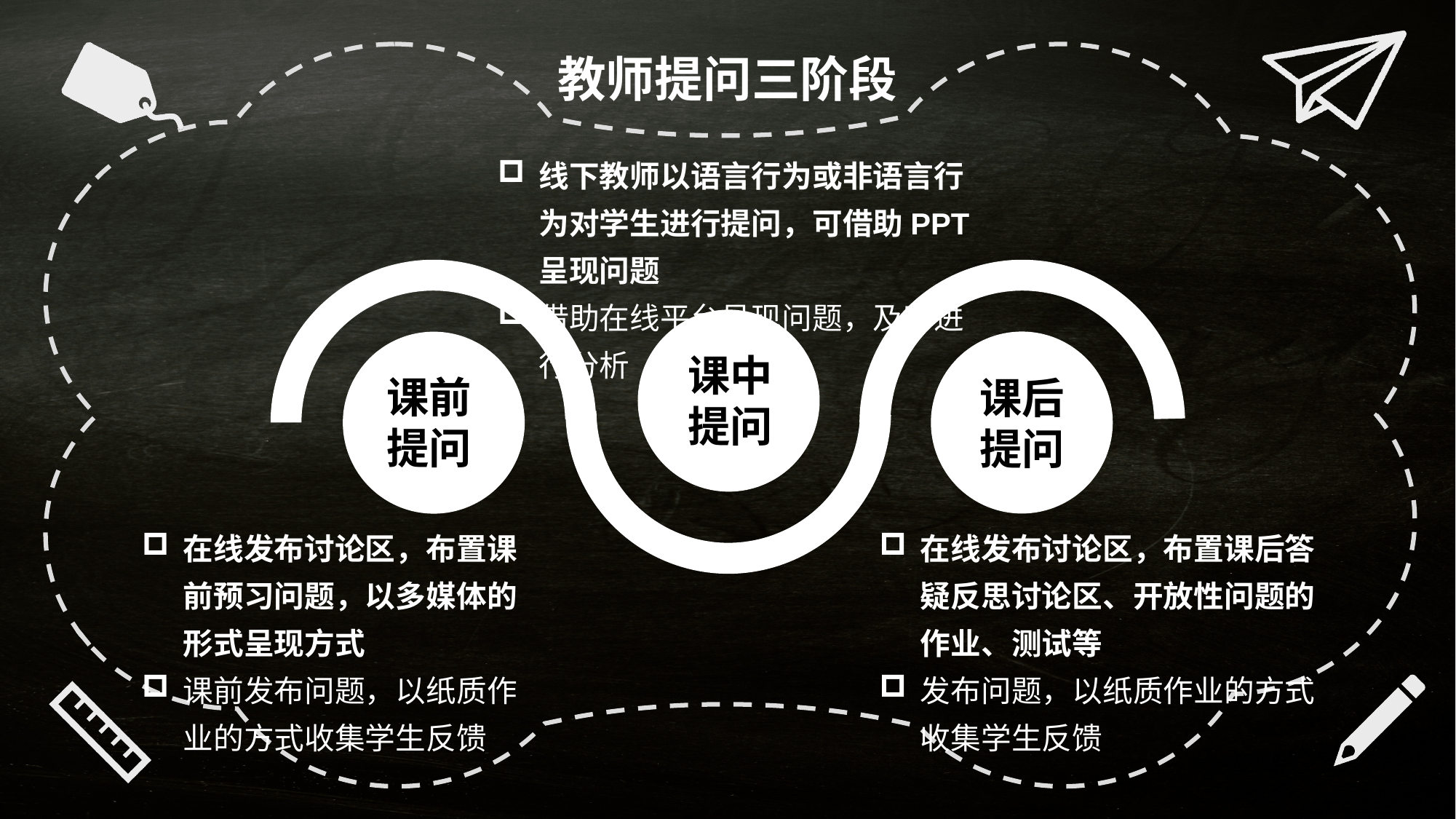

教师提问三阶段
线下教师以语言行为或非语言行为对学生进行提问，可借助PPT呈现问题
借助在线平台呈现问题，及时进行分析

课中提问
课前提问
课后提问
在线发布讨论区，布置课前预习问题，以多媒体的形式呈现方式
课前发布问题，以纸质作业的方式收集学生反馈
在线发布讨论区，布置课后答疑反思讨论区、开放性问题的作业、测试等
发布问题，以纸质作业的方式收集学生反馈